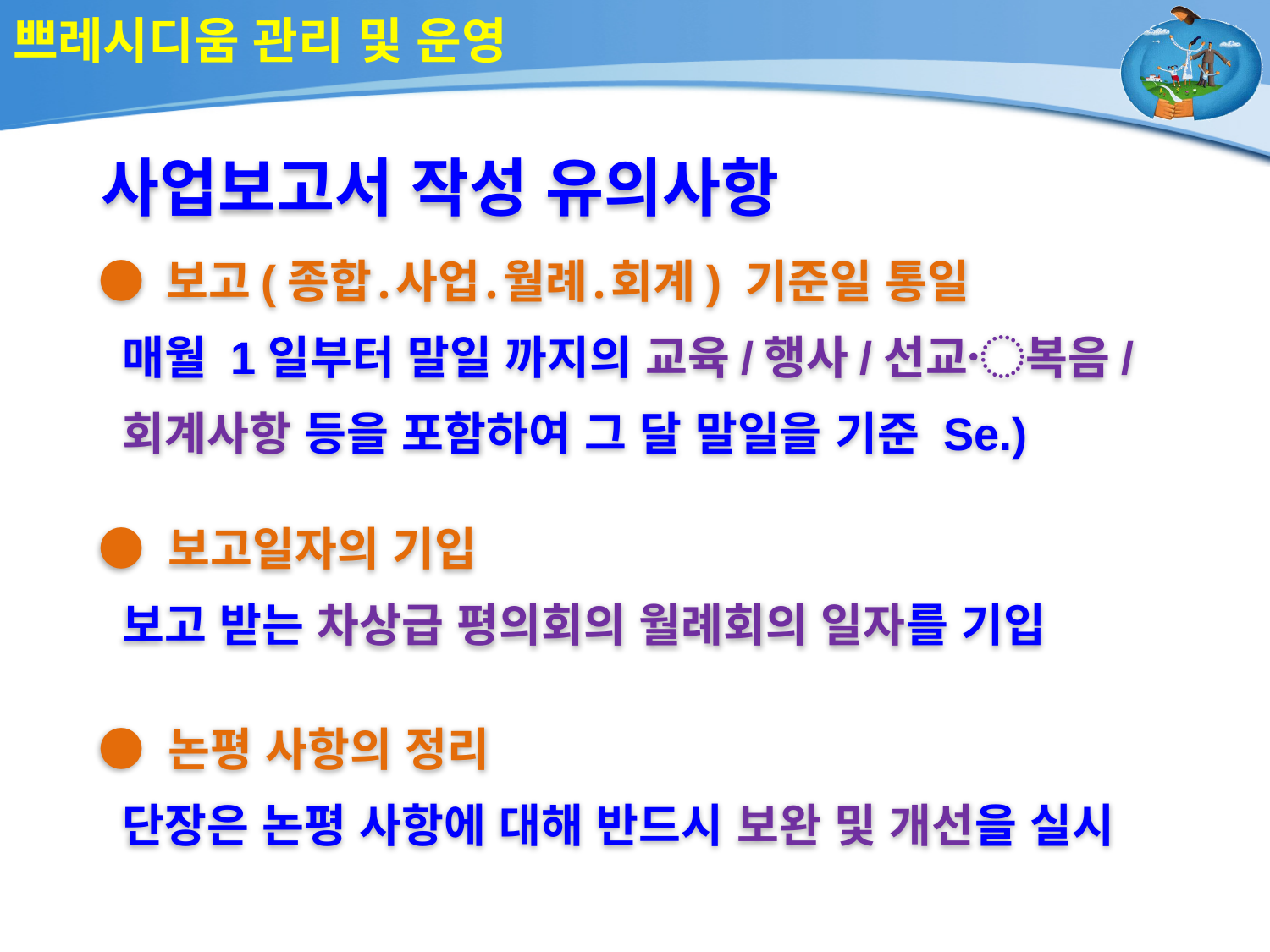

# 쁘레시디움 관리 및 운영
사업보고서 작성 유의사항

● 보고(종합․사업․월례․회계) 기준일 통일
 매월 1일부터 말일 까지의 교육/행사/선교〮복음/
 회계사항 등을 포함하여 그 달 말일을 기준 Se.)

● 보고일자의 기입
 보고 받는 차상급 평의회의 월례회의 일자를 기입
● 논평 사항의 정리
 단장은 논평 사항에 대해 반드시 보완 및 개선을 실시